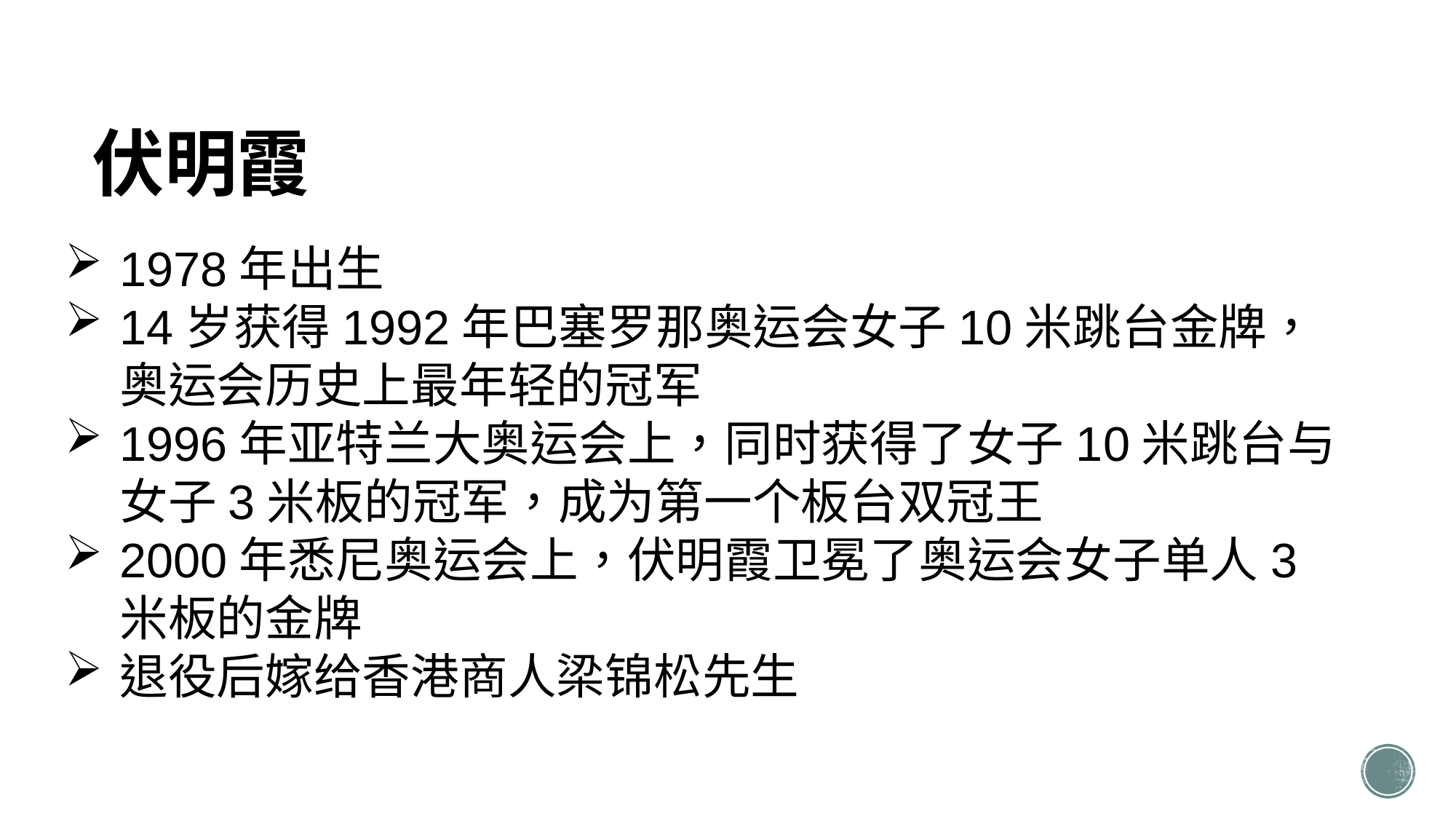

伏明霞
1978年出生
14岁获得1992年巴塞罗那奥运会女子10米跳台金牌，奥运会历史上最年轻的冠军
1996年亚特兰大奥运会上，同时获得了女子10米跳台与女子3米板的冠军，成为第一个板台双冠王
2000年悉尼奥运会上，伏明霞卫冕了奥运会女子单人3米板的金牌
退役后嫁给香港商人梁锦松先生